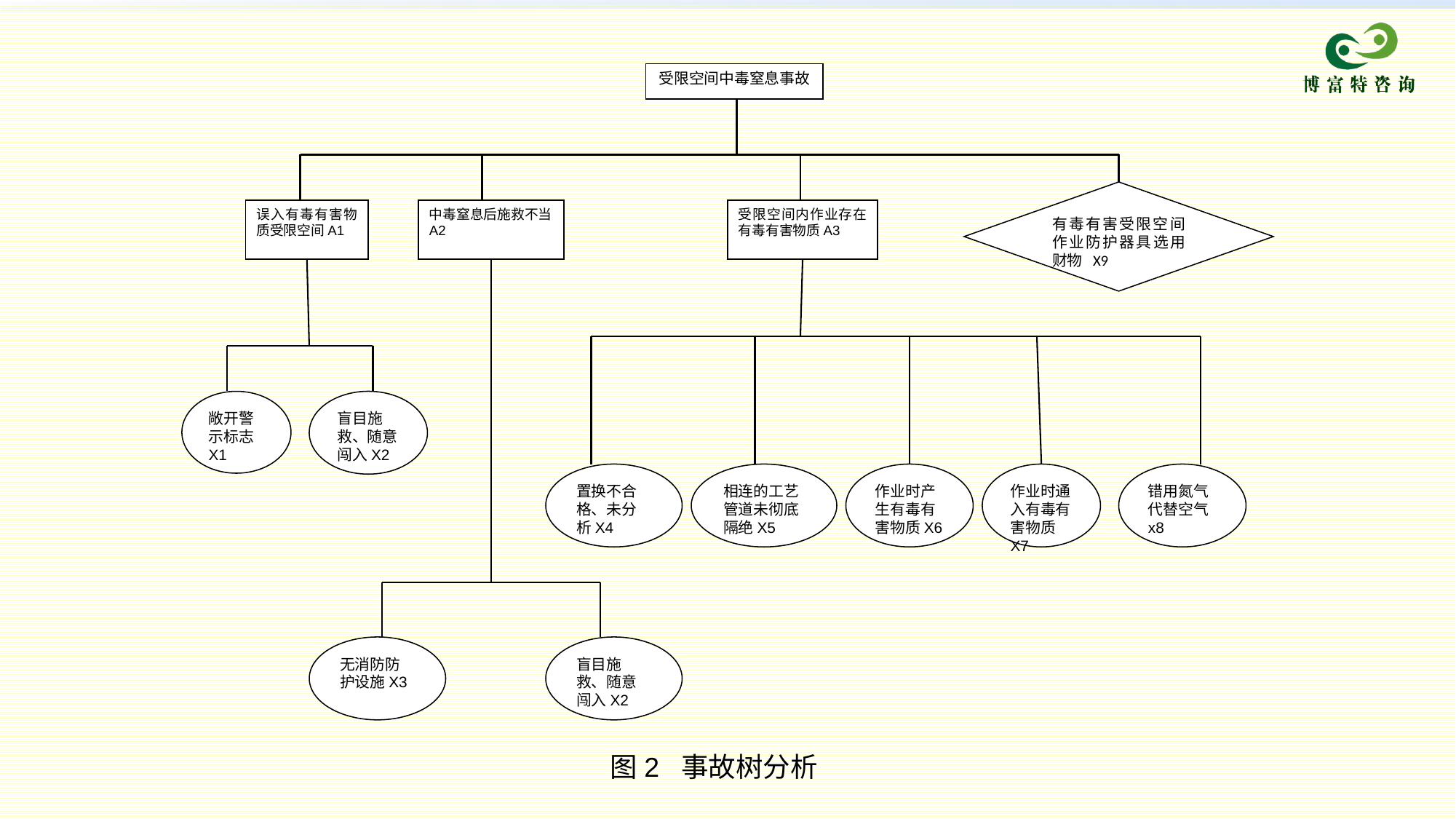

受限空间中毒窒息事故
有毒有害受限空间作业防护器具选用财物  X9

误入有毒有害物质受限空间A1
中毒窒息后施救不当A2
受限空间内作业存在有毒有害物质A3
敞开警示标志X1

盲目施救、随意闯入X2

置换不合格、未分析X4

相连的工艺管道未彻底隔绝X5
作业时产生有毒有害物质X6
作业时通入有毒有害物质X7
错用氮气代替空气x8
无消防防护设施X3
盲目施救、随意闯入X2

图2  事故树分析